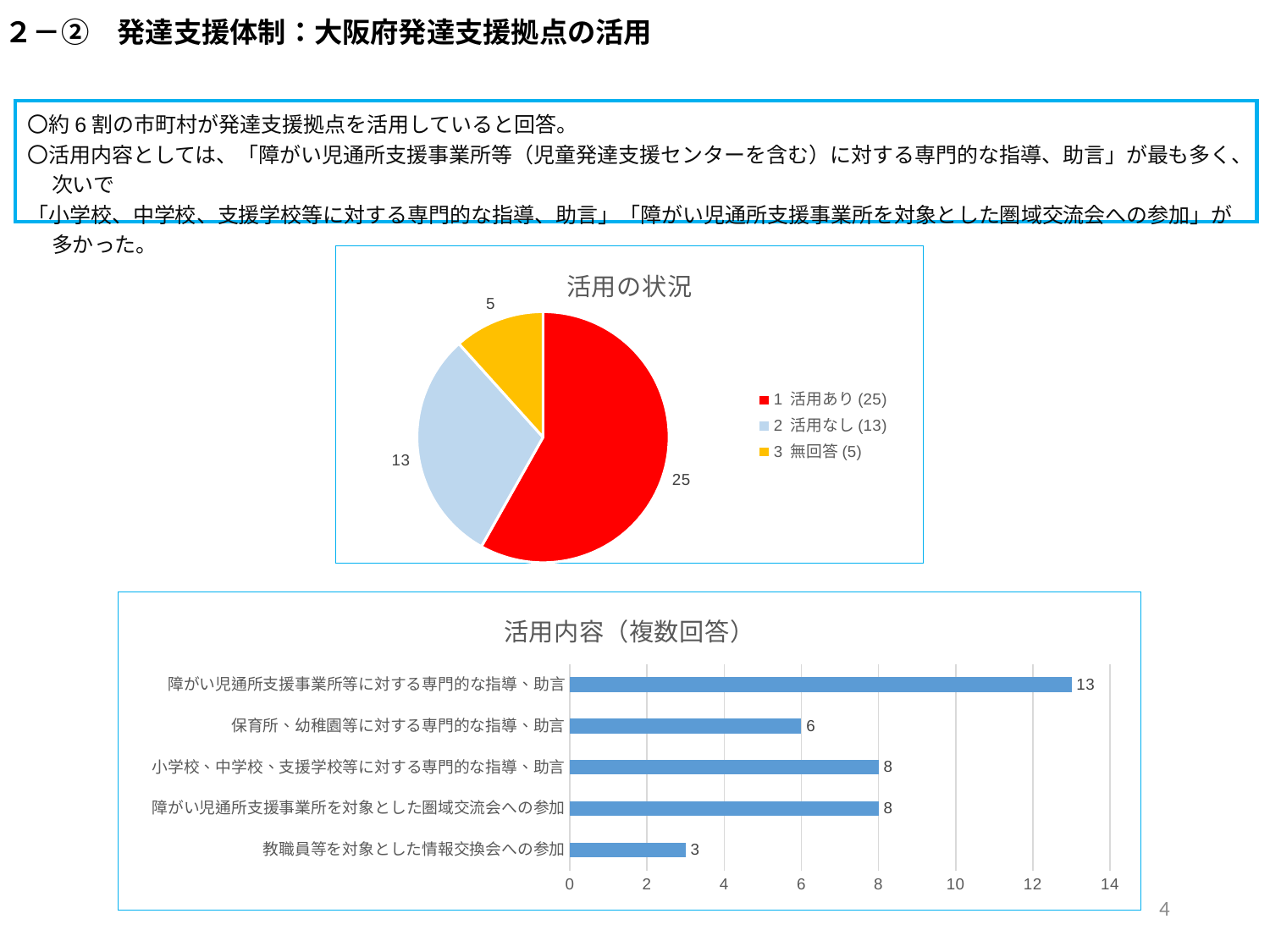

# ２－②　発達支援体制：大阪府発達支援拠点の活用
〇約6割の市町村が発達支援拠点を活用していると回答。
〇活用内容としては、「障がい児通所支援事業所等（児童発達支援センターを含む）に対する専門的な指導、助言」が最も多く、次いで
「小学校、中学校、支援学校等に対する専門的な指導、助言」「障がい児通所支援事業所を対象とした圏域交流会への参加」が多かった。

### Chart: 活用の状況

| Category |  |
|---|---|
| 活用あり(25) | 25.0 |
| 活用なし(13) | 13.0 |
| 無回答(5) | 5.0 |

### Chart: 活用内容（複数回答）

| Category |  |
|---|---|
| 教職員等を対象とした情報交換会への参加 | 3.0 |
| 障がい児通所支援事業所を対象とした圏域交流会への参加 | 8.0 |
| 小学校、中学校、支援学校等に対する専門的な指導、助言 | 8.0 |
| 保育所、幼稚園等に対する専門的な指導、助言 | 6.0 |
| 障がい児通所支援事業所等に対する専門的な指導、助言 | 13.0 |
4